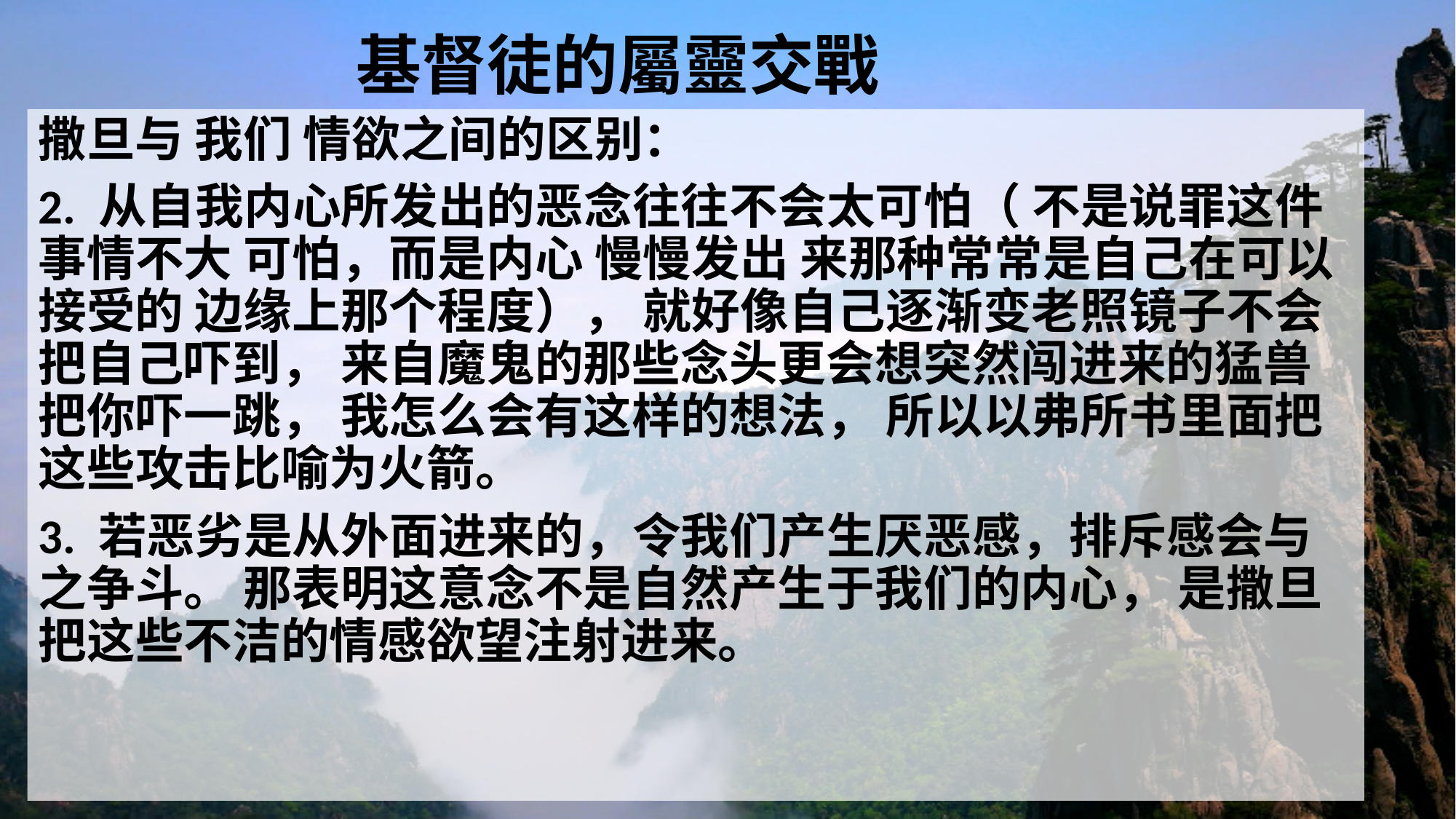

# 基督徒的屬靈交戰
撒旦与 我们 情欲之间的区别：
2. 从自我内心所发出的恶念往往不会太可怕（ 不是说罪这件事情不大 可怕，而是内心 慢慢发出 来那种常常是自己在可以 接受的 边缘上那个程度）， 就好像自己逐渐变老照镜子不会把自己吓到， 来自魔鬼的那些念头更会想突然闯进来的猛兽把你吓一跳， 我怎么会有这样的想法， 所以以弗所书里面把这些攻击比喻为火箭。
3. 若恶劣是从外面进来的，令我们产生厌恶感，排斥感会与之争斗。 那表明这意念不是自然产生于我们的内心， 是撒旦把这些不洁的情感欲望注射进来。